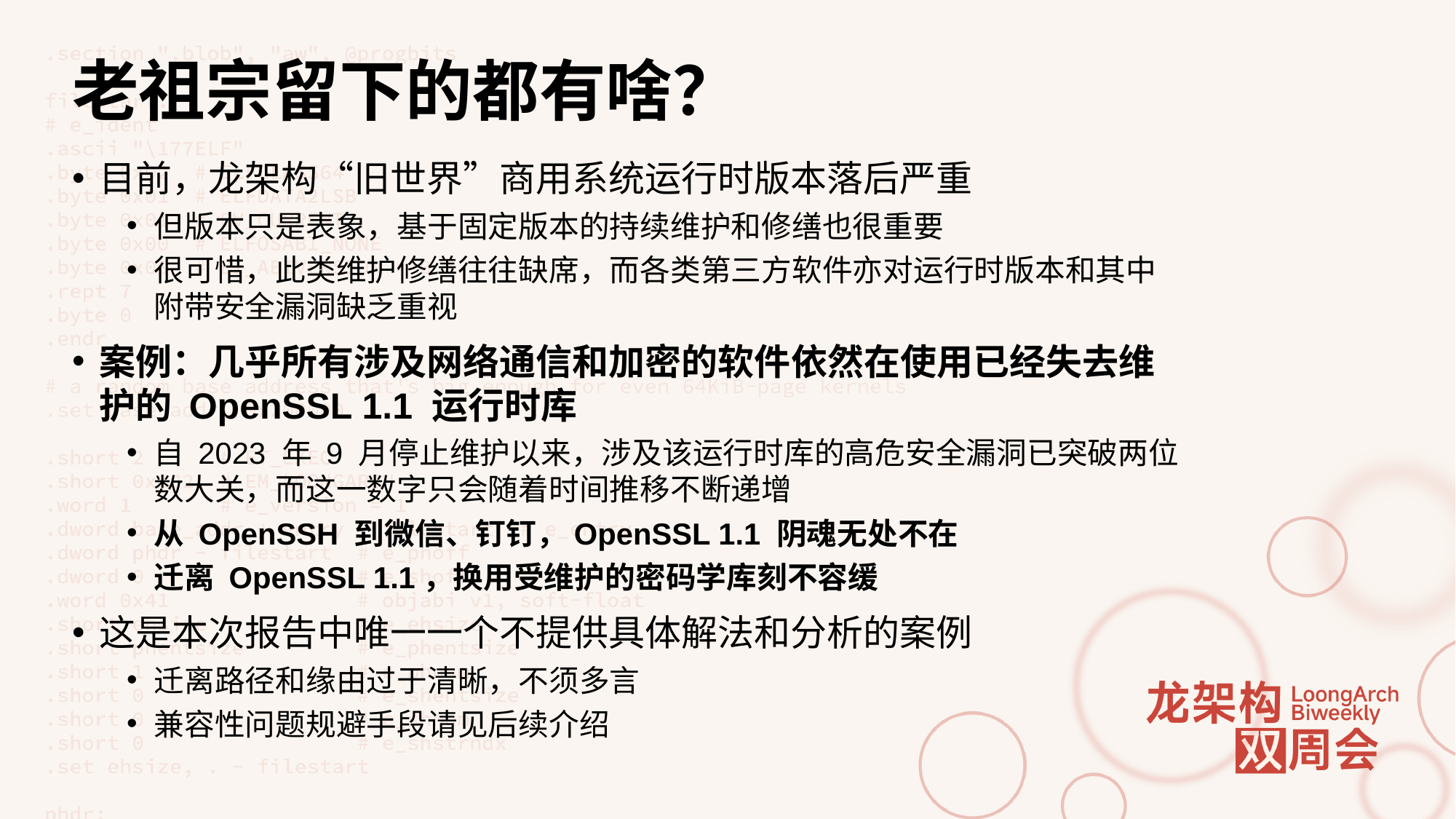

# 老祖宗留下的都有啥？
目前，龙架构“旧世界”商用系统运行时版本落后严重
但版本只是表象，基于固定版本的持续维护和修缮也很重要
很可惜，此类维护修缮往往缺席，而各类第三方软件亦对运行时版本和其中附带安全漏洞缺乏重视
案例：几乎所有涉及网络通信和加密的软件依然在使用已经失去维护的 OpenSSL 1.1 运行时库
自 2023 年 9 月停止维护以来，涉及该运行时库的高危安全漏洞已突破两位数大关，而这一数字只会随着时间推移不断递增
从 OpenSSH 到微信、钉钉，OpenSSL 1.1 阴魂无处不在
迁离 OpenSSL 1.1，换用受维护的密码学库刻不容缓
这是本次报告中唯一一个不提供具体解法和分析的案例
迁离路径和缘由过于清晰，不须多言
兼容性问题规避手段请见后续介绍